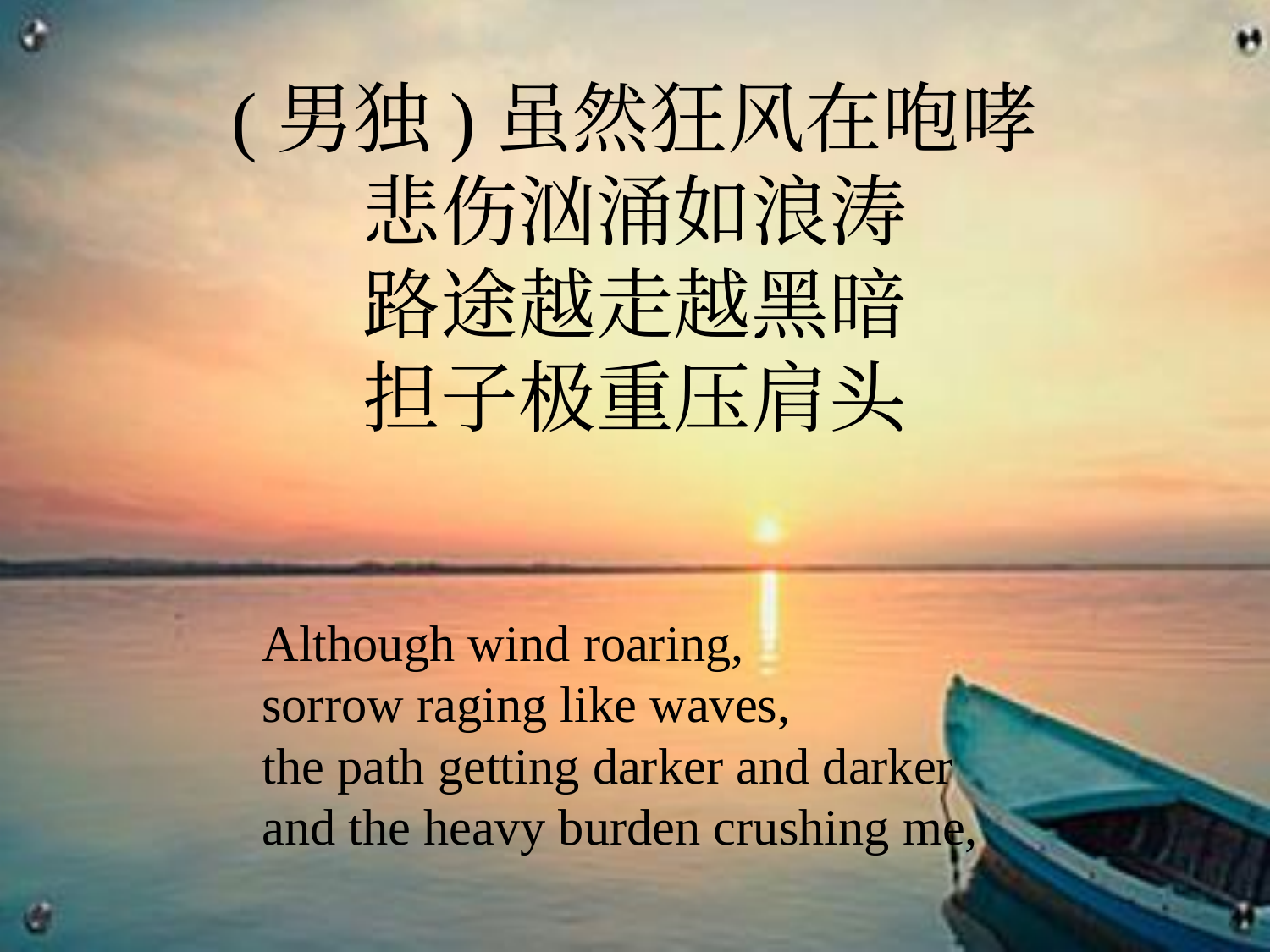

(男独)虽然狂风在咆哮
悲伤汹涌如浪涛
路途越走越黑暗
担子极重压肩头
Although wind roaring,
sorrow raging like waves,
the path getting darker and darker
and the heavy burden crushing me,